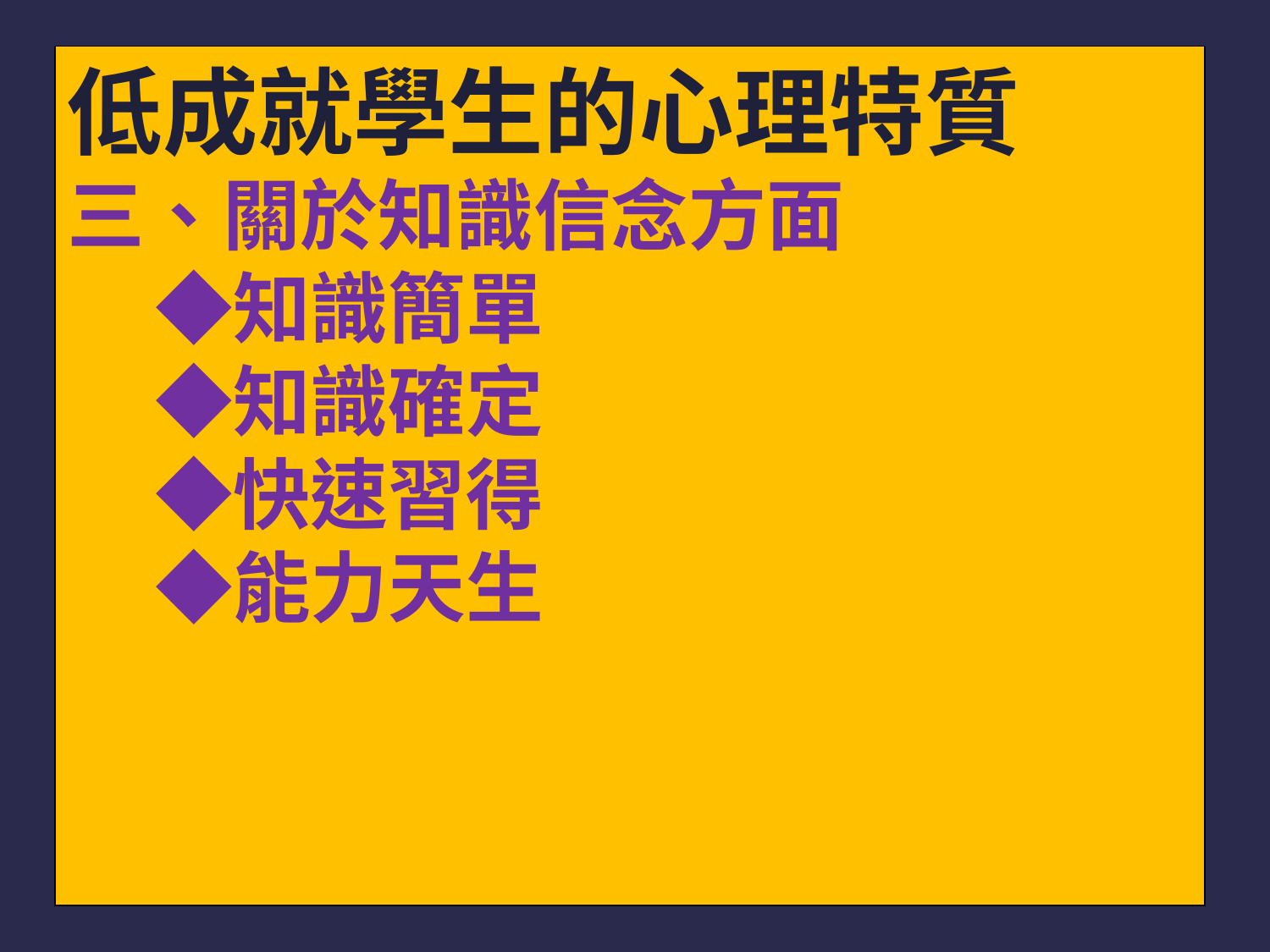

低成就學生的心理特質
三、關於知識信念方面
     ◆知識簡單
     ◆知識確定
     ◆快速習得
     ◆能力天生